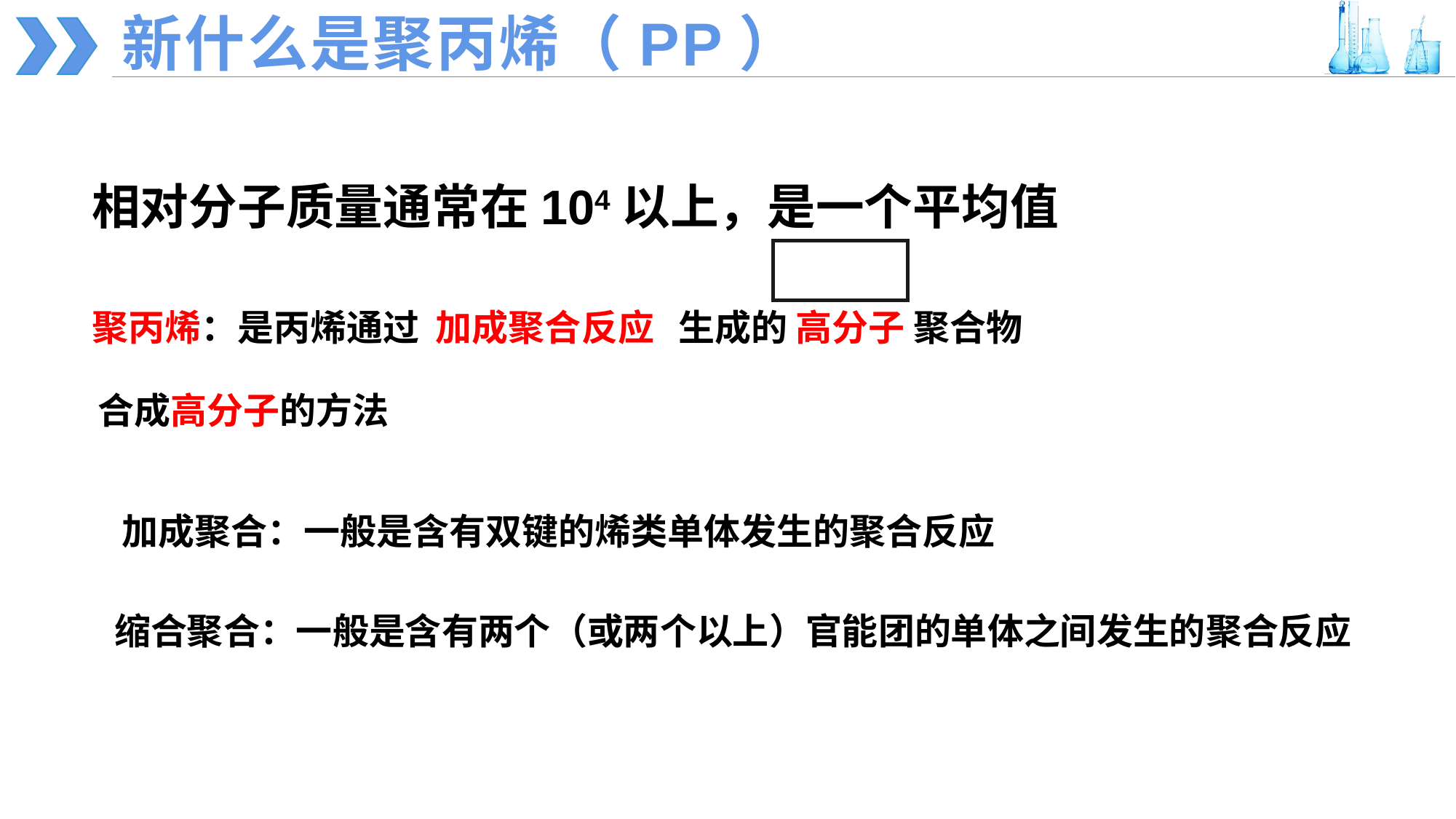

新什么是聚丙烯（PP）
相对分子质量通常在104以上，是一个平均值

聚丙烯：是丙烯通过  加成聚合反应   生成的 高分子 聚合物
合成高分子的方法
加成聚合：一般是含有双键的烯类单体发生的聚合反应
缩合聚合：一般是含有两个（或两个以上）官能团的单体之间发生的聚合反应